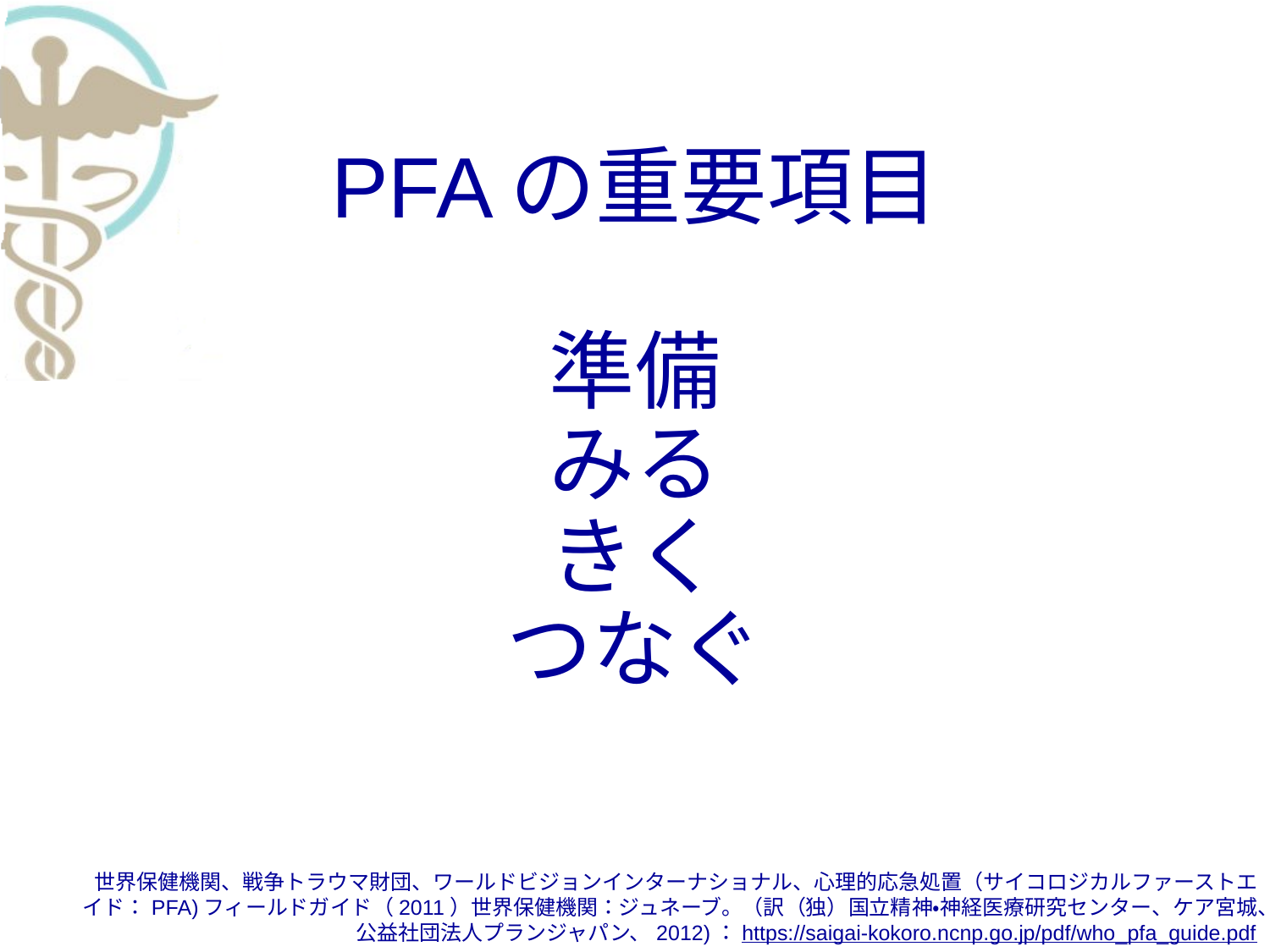

# PFAの重要項目 準備 みる きく つなぐ
世界保健機関、戦争トラウマ財団、ワールドビジョンインターナショナル、心理的応急処置（サイコロジカルファーストエイド：PFA)フィールドガイド（2011）世界保健機関：ジュネーブ。（訳（独）国立精神・神経医療研究センター、ケア宮城、公益社団法人プランジャパン、2012)：https://saigai-kokoro.ncnp.go.jp/pdf/who_pfa_guide.pdf